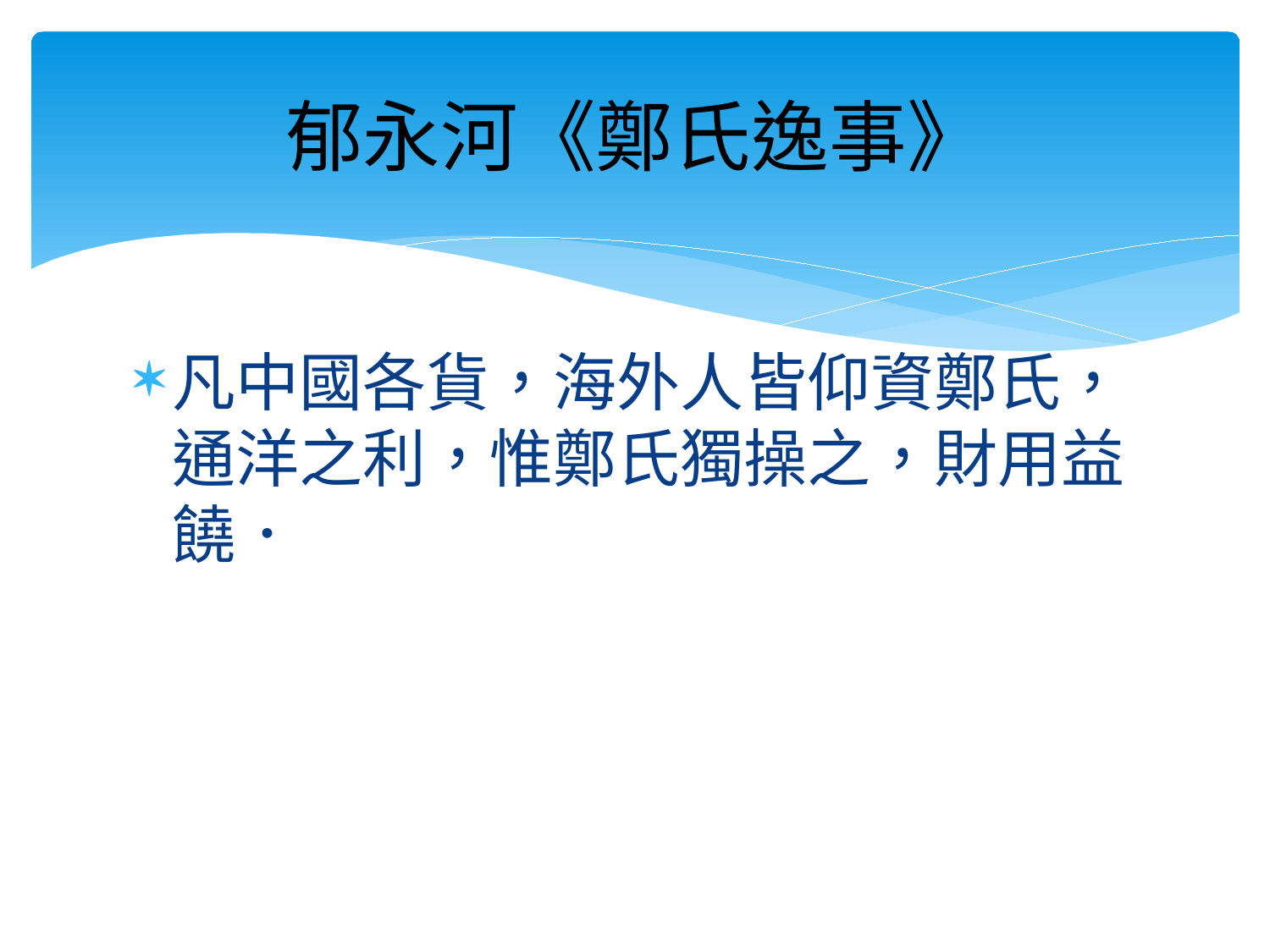

# 郁永河《鄭氏逸事》
凡中國各貨，海外人皆仰資鄭氏，通洋之利，惟鄭氏獨操之，財用益饒．